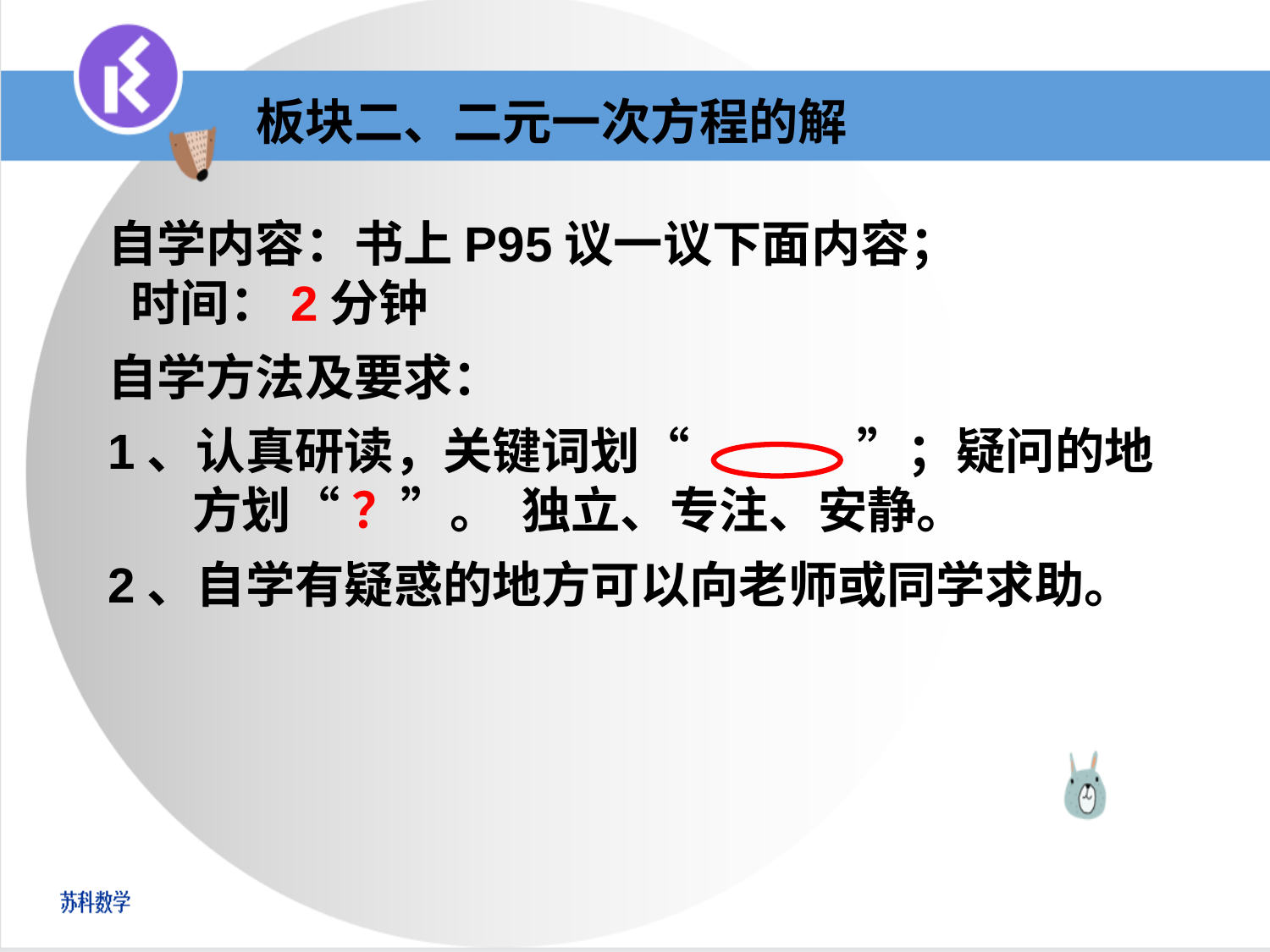

板块二、二元一次方程的解
自学内容：书上P95议一议下面内容；
 时间：2分钟
自学方法及要求：
1、认真研读，关键词划“               ”；疑问的地方划“ ？”。  独立、专注、安静。
2、自学有疑惑的地方可以向老师或同学求助。